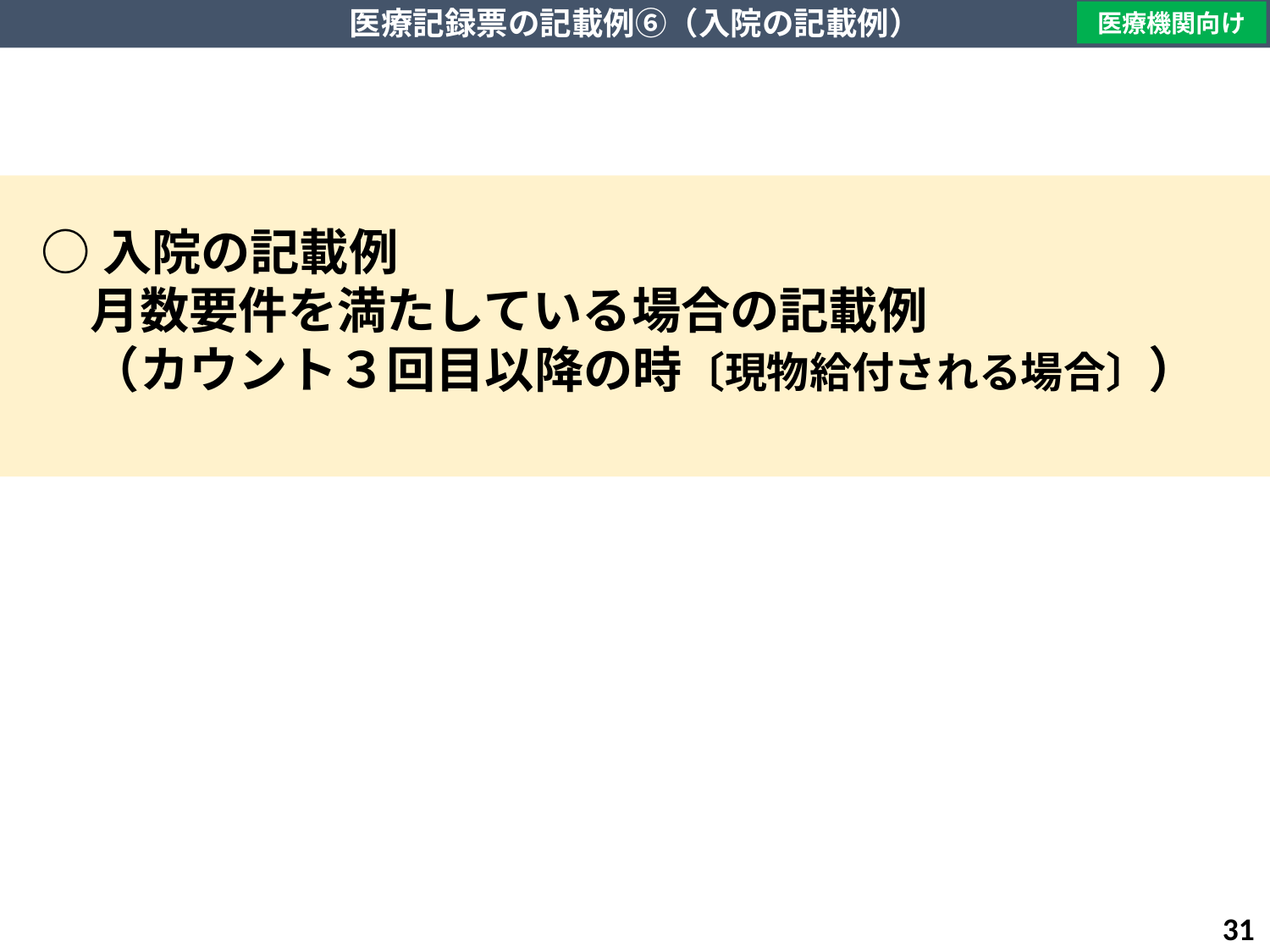

医療記録票の記載例⑥（入院の記載例）
医療機関向け

○入院の記載例
　月数要件を満たしている場合の記載例
　（カウント３回目以降の時〔現物給付される場合〕）
31